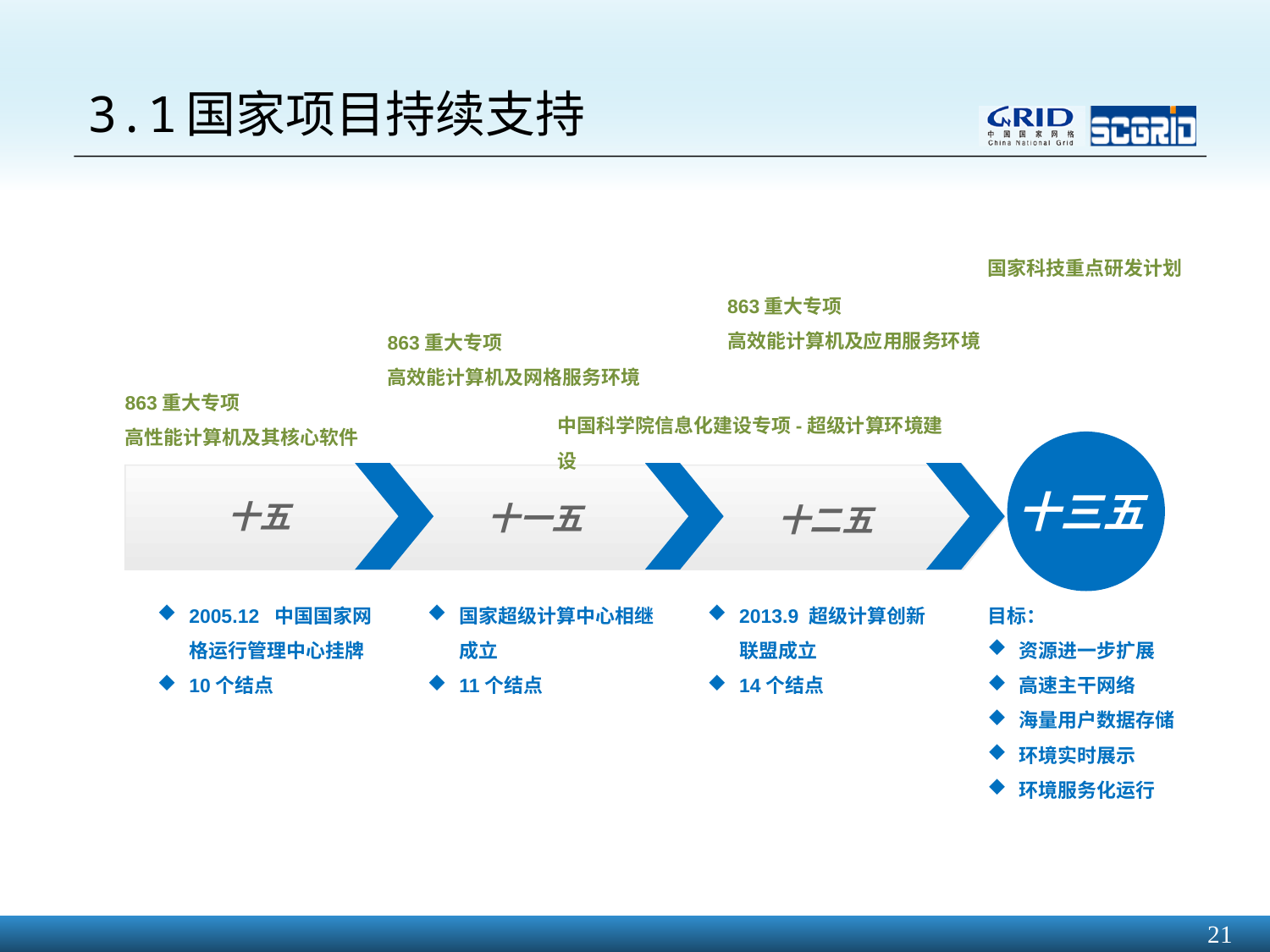

# 3.1国家项目持续支持
国家科技重点研发计划
863重大专项
高效能计算机及应用服务环境
863重大专项
高效能计算机及网格服务环境
863重大专项
高性能计算机及其核心软件
中国科学院信息化建设专项-超级计算环境建设

十三五
十五
十一五
十二五
2005.12  中国国家网格运行管理中心挂牌
10个结点
国家超级计算中心相继成立
11个结点
2013.9 超级计算创新联盟成立
14个结点
目标：
资源进一步扩展
高速主干网络
海量用户数据存储
环境实时展示
环境服务化运行